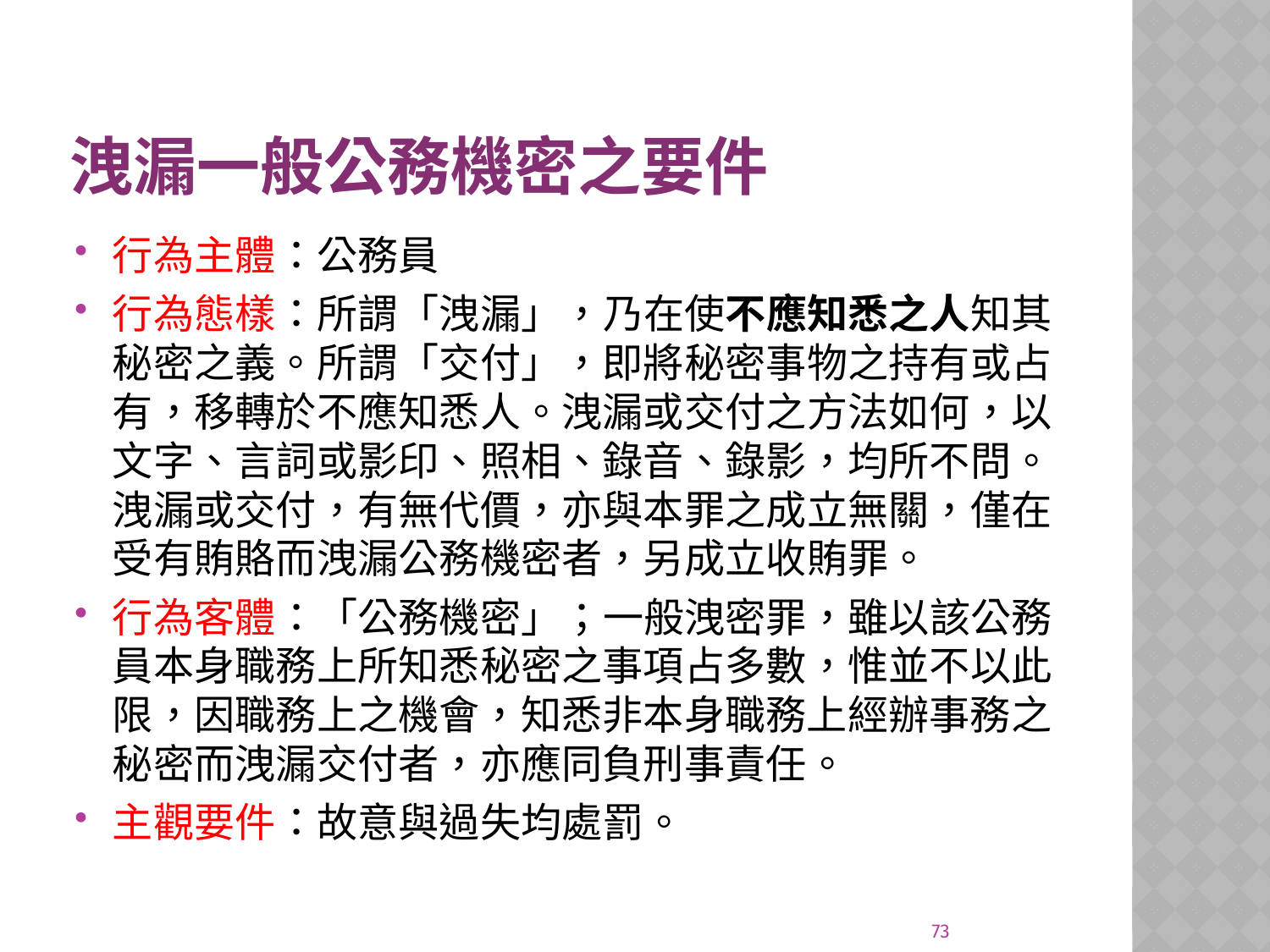

# 洩漏一般公務機密之要件
行為主體：公務員
行為態樣：所謂「洩漏」，乃在使不應知悉之人知其秘密之義。所謂「交付」，即將秘密事物之持有或占有，移轉於不應知悉人。洩漏或交付之方法如何，以文字、言詞或影印、照相、錄音、錄影，均所不問。洩漏或交付，有無代價，亦與本罪之成立無關，僅在受有賄賂而洩漏公務機密者，另成立收賄罪。
行為客體：「公務機密」；一般洩密罪，雖以該公務員本身職務上所知悉秘密之事項占多數，惟並不以此限，因職務上之機會，知悉非本身職務上經辦事務之秘密而洩漏交付者，亦應同負刑事責任。
主觀要件：故意與過失均處罰。
73